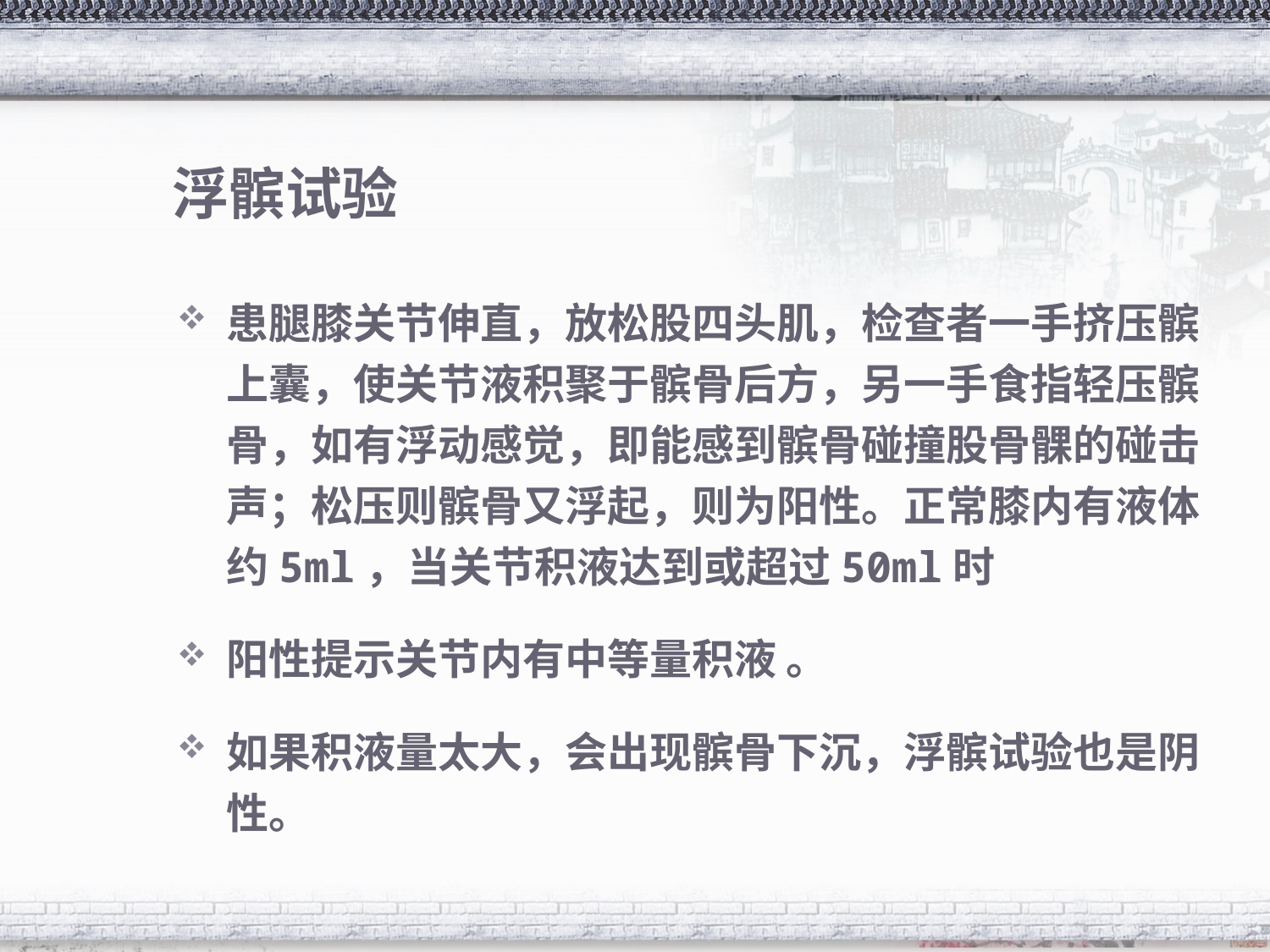

# 浮髌试验
患腿膝关节伸直，放松股四头肌，检查者一手挤压髌上囊，使关节液积聚于髌骨后方，另一手食指轻压髌骨，如有浮动感觉，即能感到髌骨碰撞股骨髁的碰击声；松压则髌骨又浮起，则为阳性。正常膝内有液体约5ml，当关节积液达到或超过50ml时
阳性提示关节内有中等量积液 。
如果积液量太大，会出现髌骨下沉，浮髌试验也是阴性。